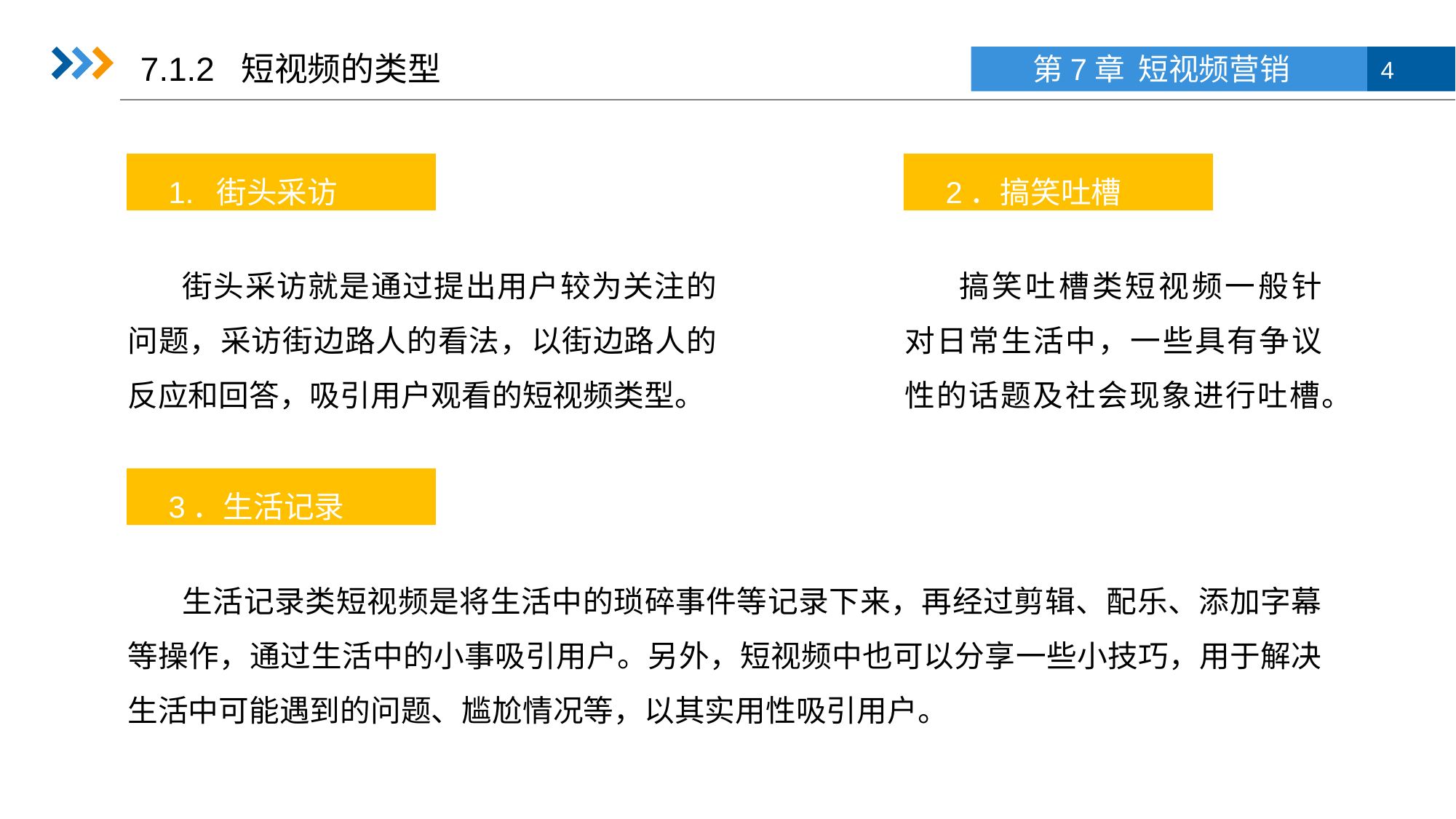

7.1.2  短视频的类型
1. 街头采访
2．搞笑吐槽
街头采访就是通过提出用户较为关注的问题，采访街边路人的看法，以街边路人的反应和回答，吸引用户观看的短视频类型。
搞笑吐槽类短视频一般针对日常生活中，一些具有争议性的话题及社会现象进行吐槽。
3．生活记录
生活记录类短视频是将生活中的琐碎事件等记录下来，再经过剪辑、配乐、添加字幕等操作，通过生活中的小事吸引用户。另外，短视频中也可以分享一些小技巧，用于解决生活中可能遇到的问题、尴尬情况等，以其实用性吸引用户。